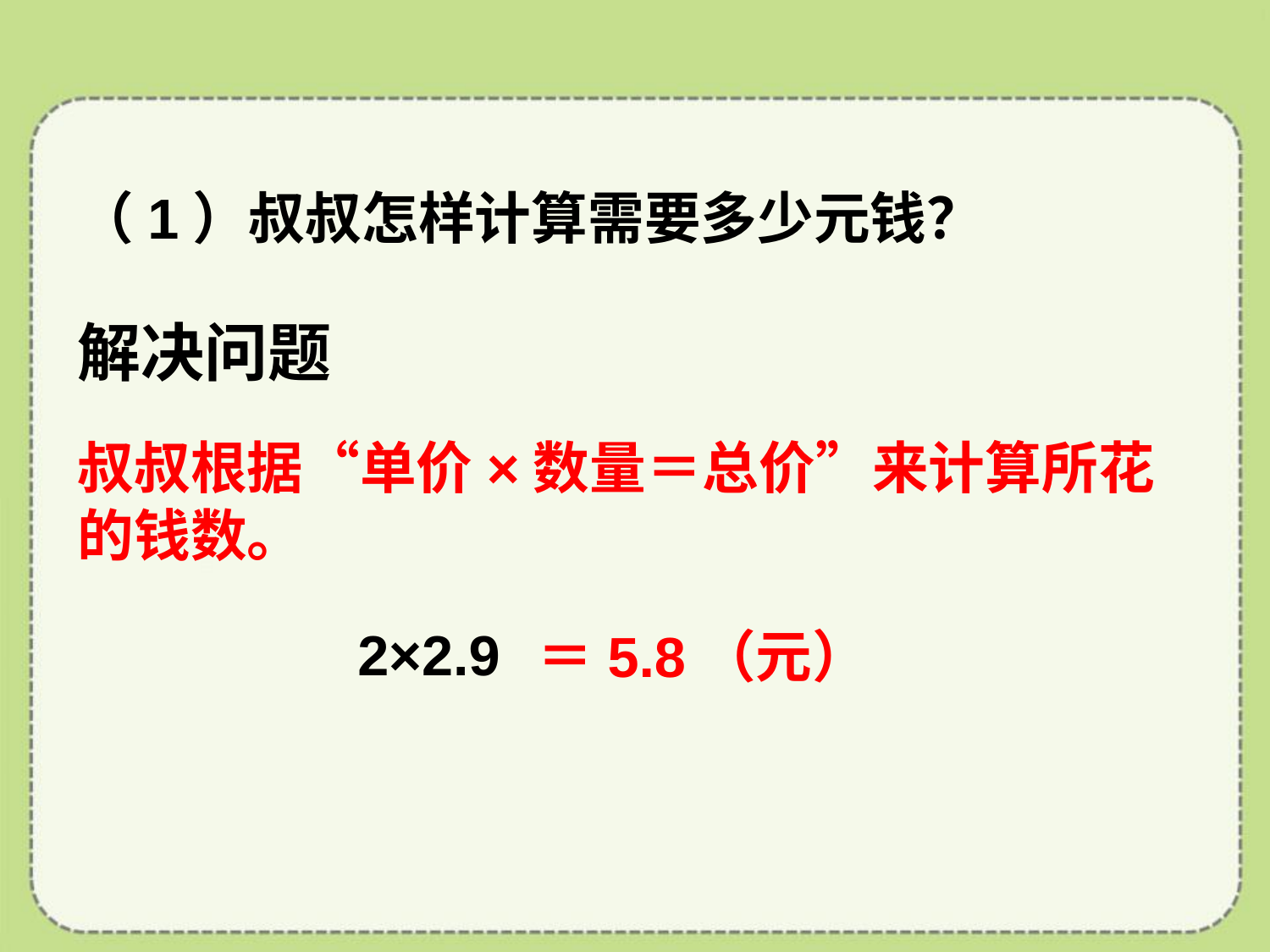

（1）叔叔怎样计算需要多少元钱？
解决问题
叔叔根据“单价×数量＝总价”来计算所花的钱数。
2×2.9
＝5.8（元）